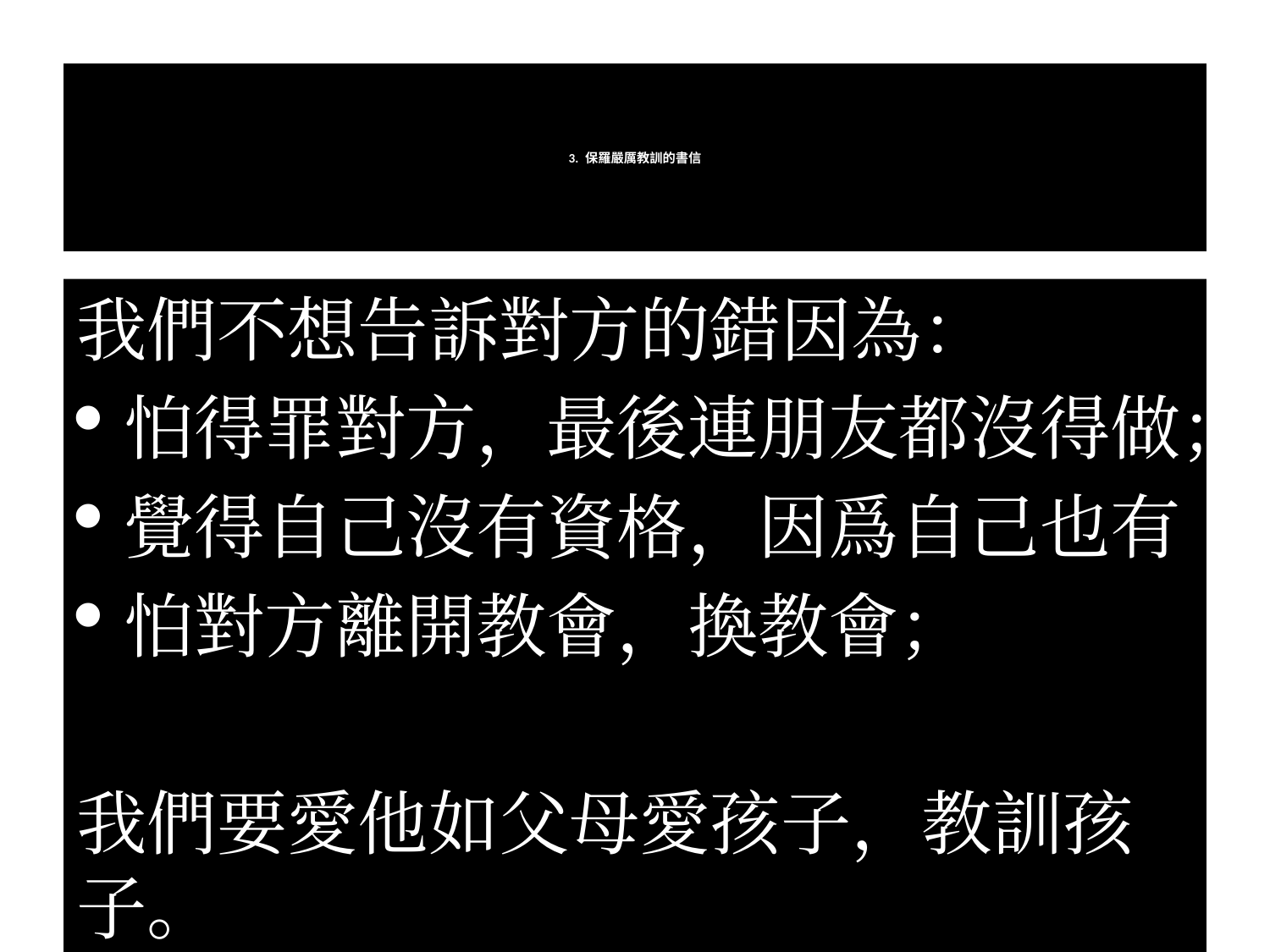

# 3.  保羅嚴厲教訓的書信
我們不想告訴對方的錯因為：
怕得罪對方，最後連朋友都沒得做；
覺得自己沒有資格，因爲自己也有
怕對方離開教會，換教會；

我們要愛他如父母愛孩子，教訓孩子。